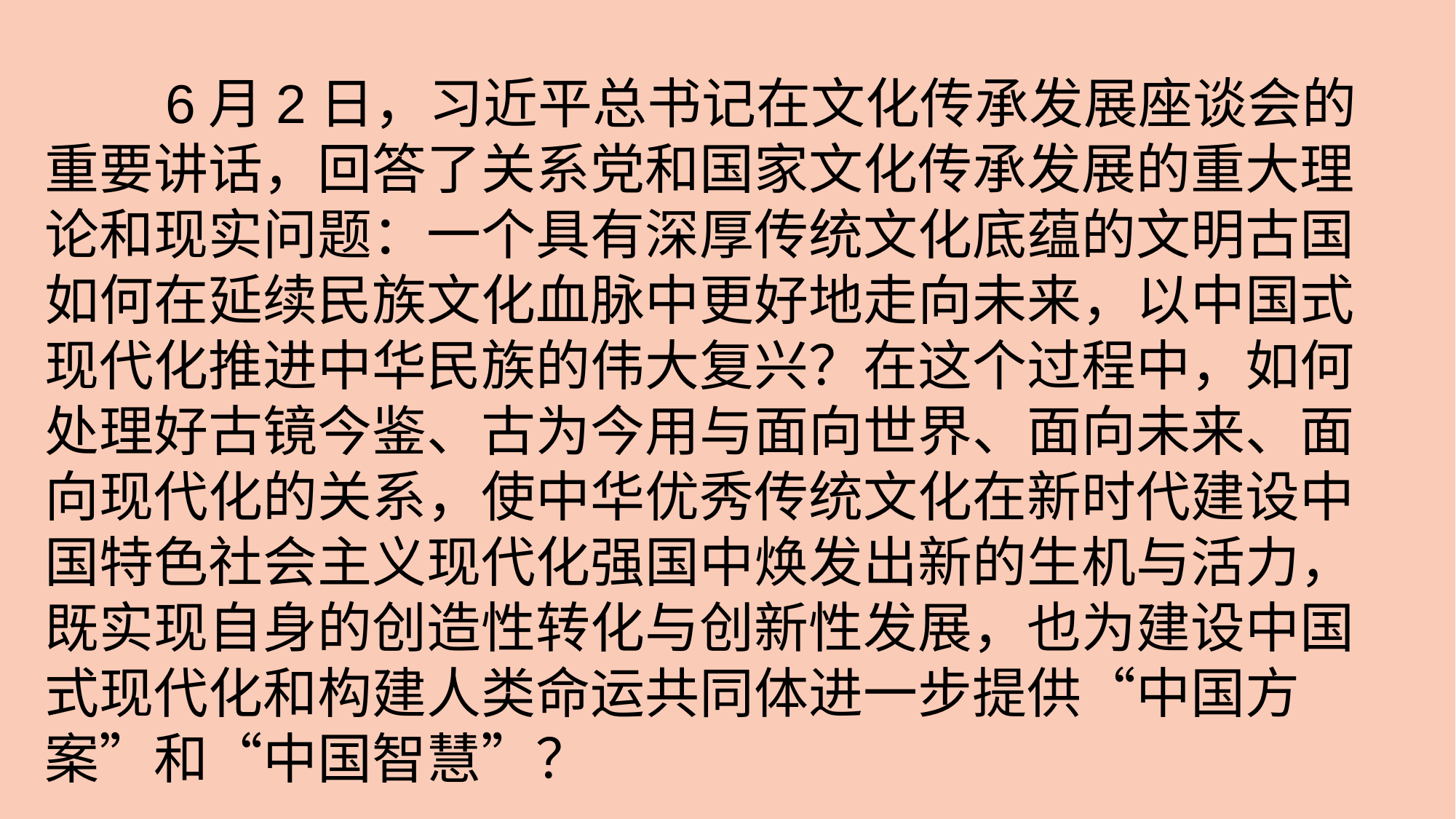

6月2日，习近平总书记在文化传承发展座谈会的重要讲话，回答了关系党和国家文化传承发展的重大理论和现实问题：一个具有深厚传统文化底蕴的文明古国如何在延续民族文化血脉中更好地走向未来，以中国式现代化推进中华民族的伟大复兴？在这个过程中，如何处理好古镜今鉴、古为今用与面向世界、面向未来、面向现代化的关系，使中华优秀传统文化在新时代建设中国特色社会主义现代化强国中焕发出新的生机与活力，既实现自身的创造性转化与创新性发展，也为建设中国式现代化和构建人类命运共同体进一步提供“中国方案”和“中国智慧”？